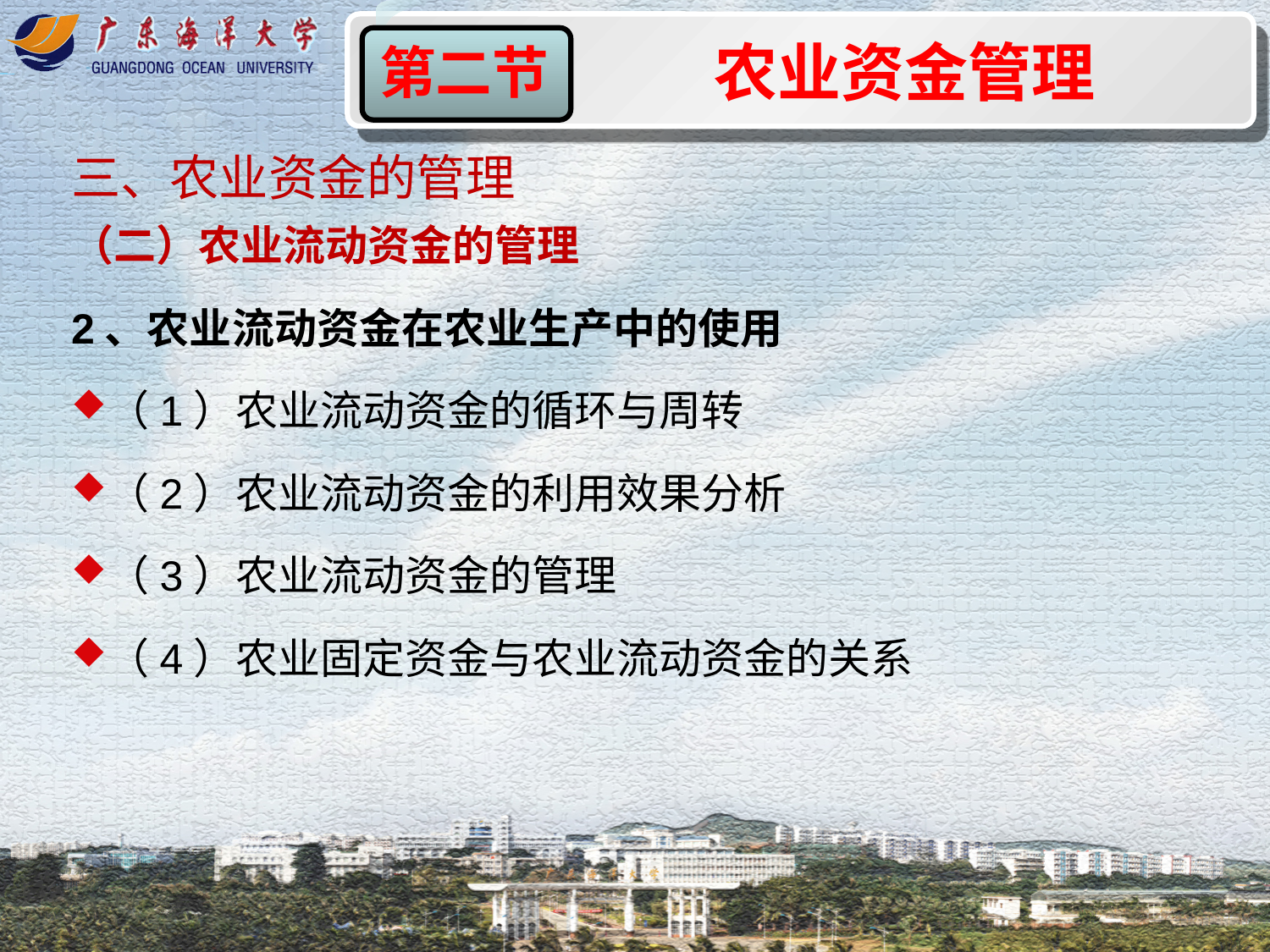

农业资金管理

第二节
三、农业资金的管理
（二）农业流动资金的管理
2、农业流动资金在农业生产中的使用
（1）农业流动资金的循环与周转
（2）农业流动资金的利用效果分析
（3）农业流动资金的管理
（4）农业固定资金与农业流动资金的关系